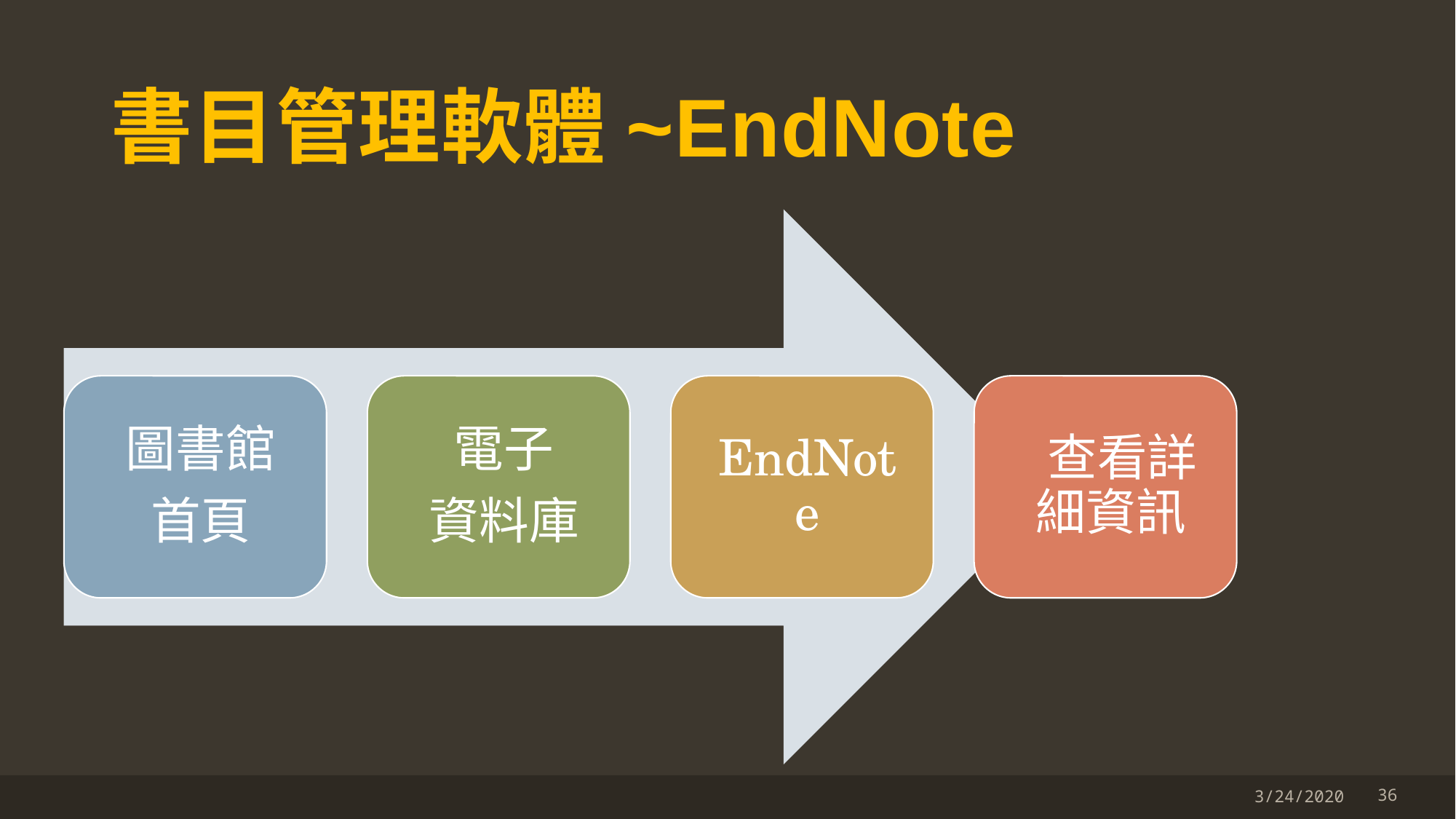

# 書目管理軟體~EndNote
圖書館
首頁
電子
資料庫
EndNote
 查看詳細資訊
3/24/2020
36